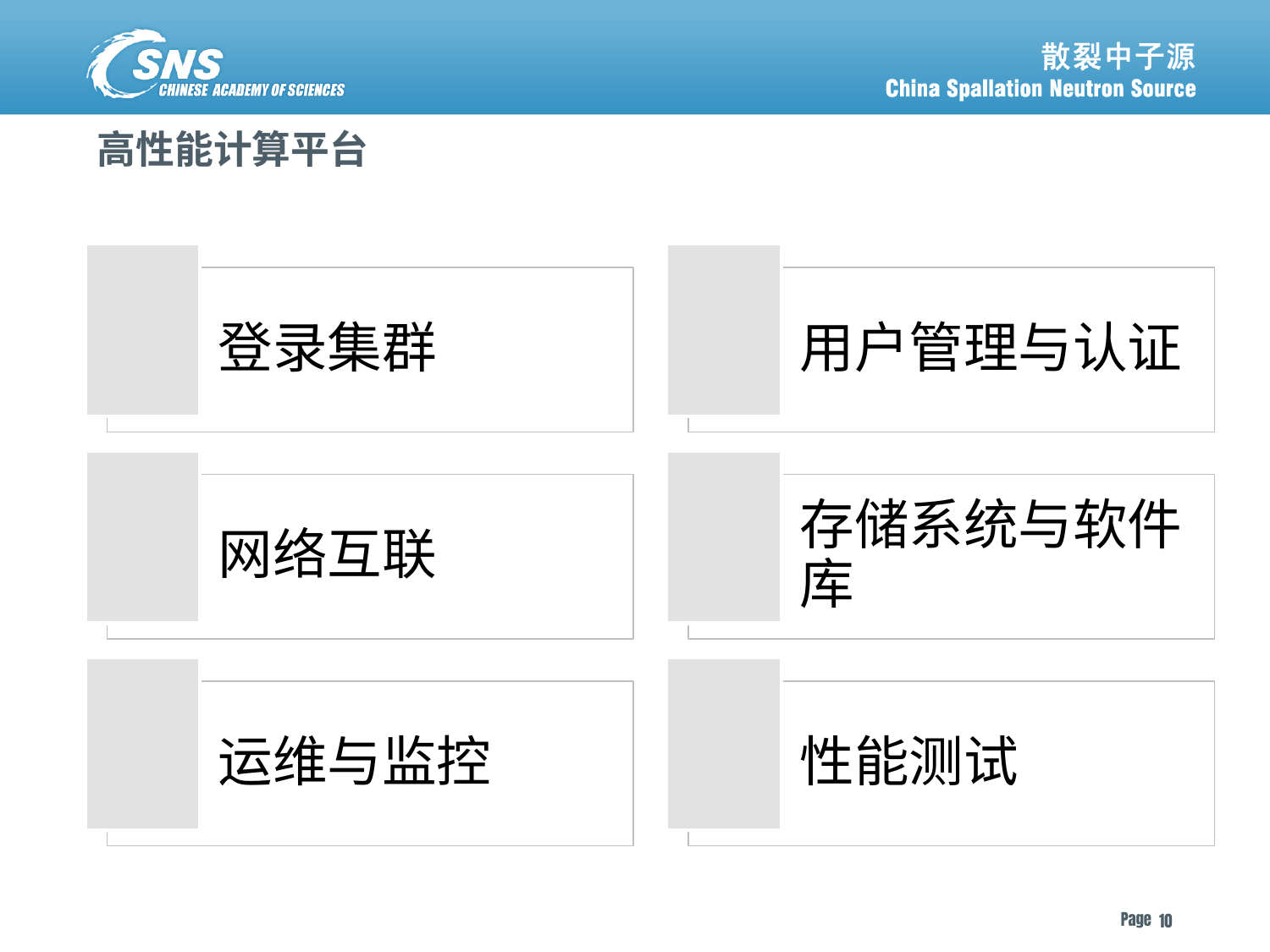

# 高性能计算平台
登录集群
用户管理与认证
网络互联
存储系统与软件库
运维与监控
性能测试
10